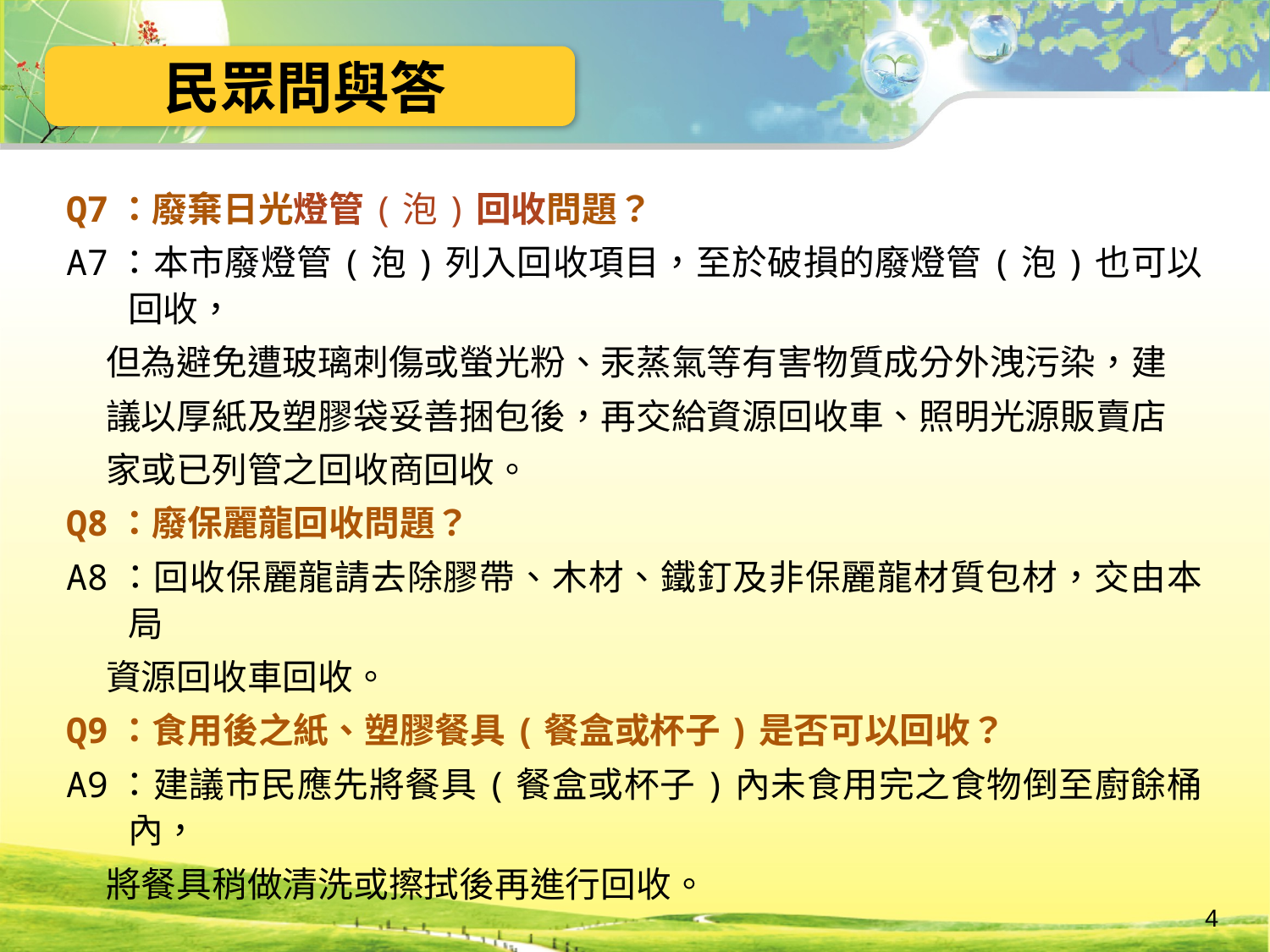

民眾問與答
Q7：廢棄日光燈管(泡)回收問題？
A7：本市廢燈管(泡)列入回收項目，至於破損的廢燈管(泡)也可以回收，
    但為避免遭玻璃刺傷或螢光粉、汞蒸氣等有害物質成分外洩污染，建
    議以厚紙及塑膠袋妥善捆包後，再交給資源回收車、照明光源販賣店
    家或已列管之回收商回收。
Q8：廢保麗龍回收問題？
A8：回收保麗龍請去除膠帶、木材、鐵釘及非保麗龍材質包材，交由本局
    資源回收車回收。
Q9：食用後之紙、塑膠餐具(餐盒或杯子)是否可以回收？
A9：建議市民應先將餐具(餐盒或杯子)內未食用完之食物倒至廚餘桶內，
    將餐具稍做清洗或擦拭後再進行回收。

4